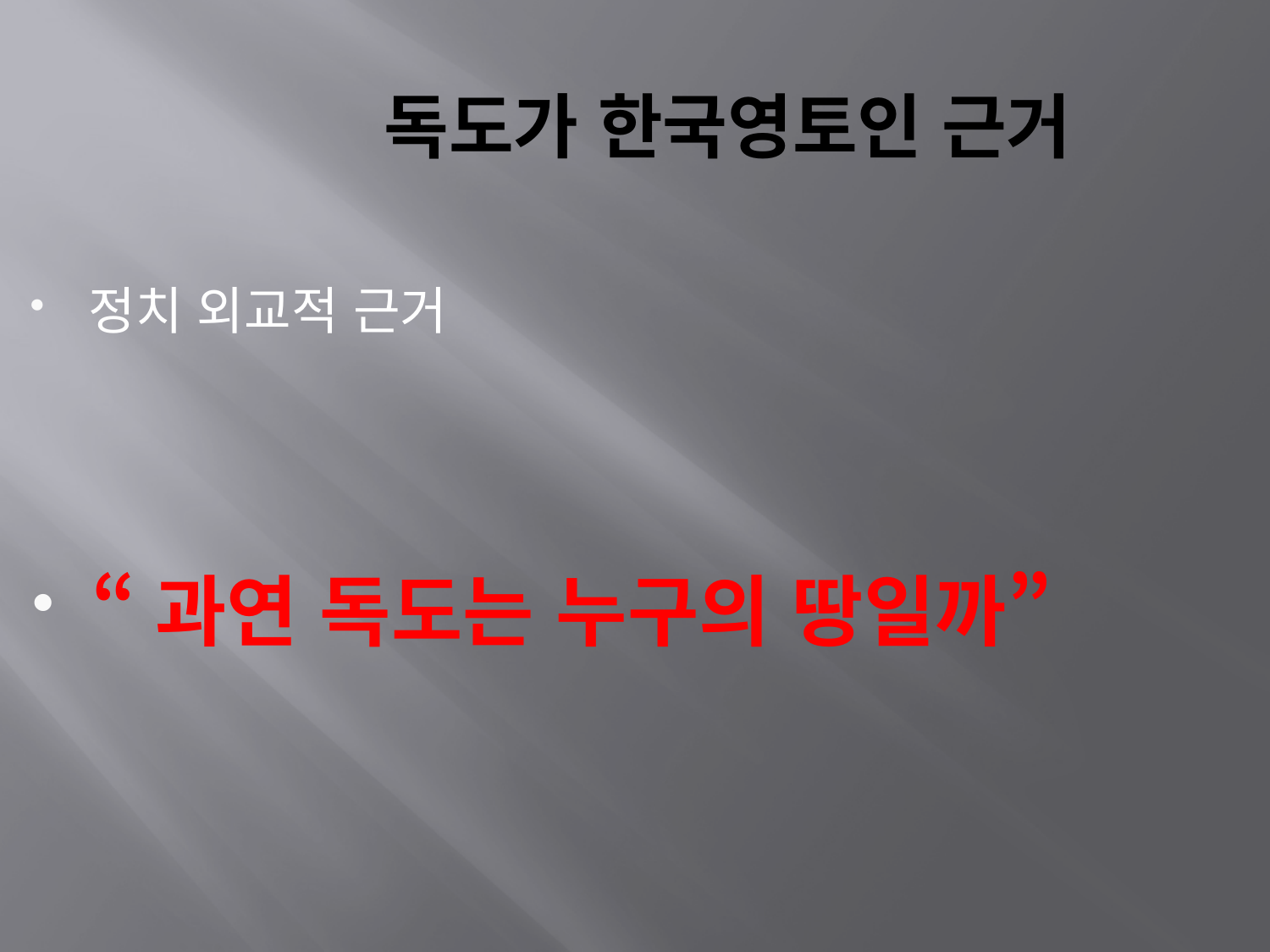

독도가 한국영토인 근거
정치 외교적 근거

“과연 독도는 누구의 땅일까”